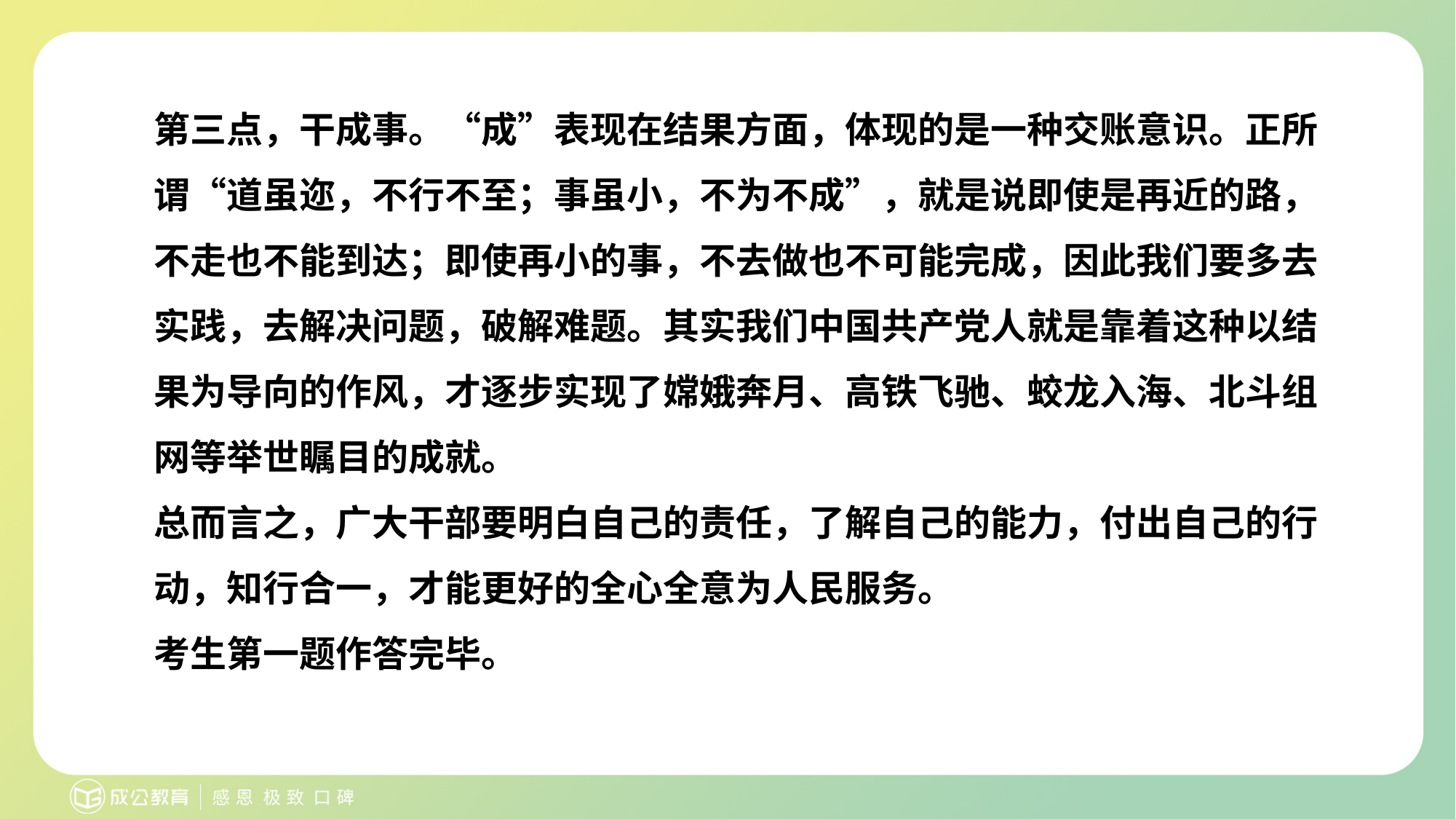

第三点，干成事。“成”表现在结果方面，体现的是一种交账意识。正所谓“道虽迩，不行不至；事虽小，不为不成”，就是说即使是再近的路，不走也不能到达；即使再小的事，不去做也不可能完成，因此我们要多去实践，去解决问题，破解难题。其实我们中国共产党人就是靠着这种以结果为导向的作风，才逐步实现了嫦娥奔月、高铁飞驰、蛟龙入海、北斗组网等举世瞩目的成就。
总而言之，广大干部要明白自己的责任，了解自己的能力，付出自己的行动，知行合一，才能更好的全心全意为人民服务。
考生第一题作答完毕。